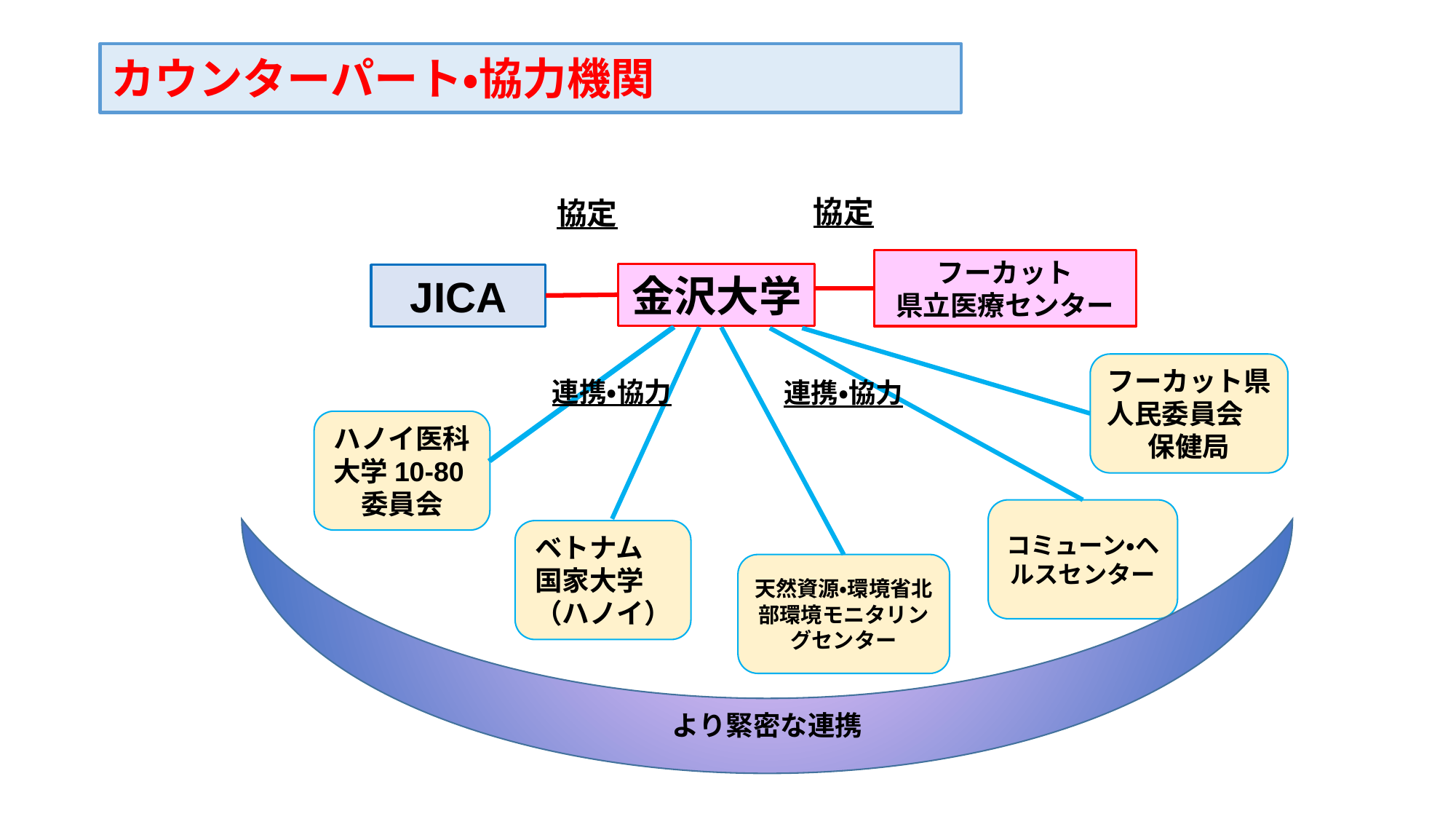

# カウンターパート・協力機関
より緊密な連携

協定
協定
フーカット
県立医療センター
金沢大学
JICA
フーカット県人民委員会　保健局
連携・協力
連携・協力
ハノイ医科大学10-80委員会
コミューン・ヘルスセンター
ベトナム　国家大学　（ハノイ）
天然資源・環境省北部環境モニタリングセンター